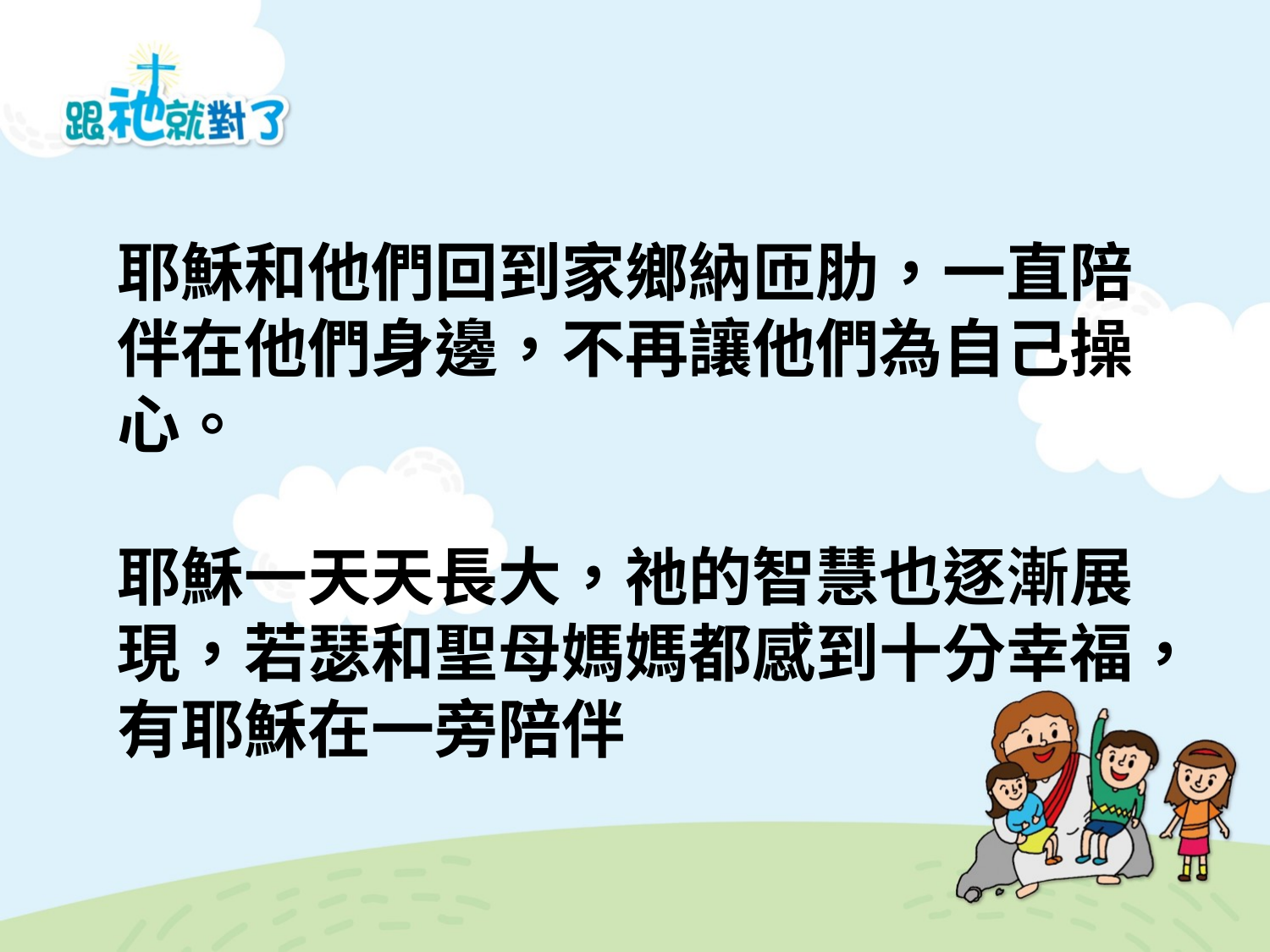

耶穌和他們回到家鄉納匝肋，一直陪伴在他們身邊，不再讓他們為自己操心。

耶穌一天天長大，祂的智慧也逐漸展現，若瑟和聖母媽媽都感到十分幸福，有耶穌在一旁陪伴